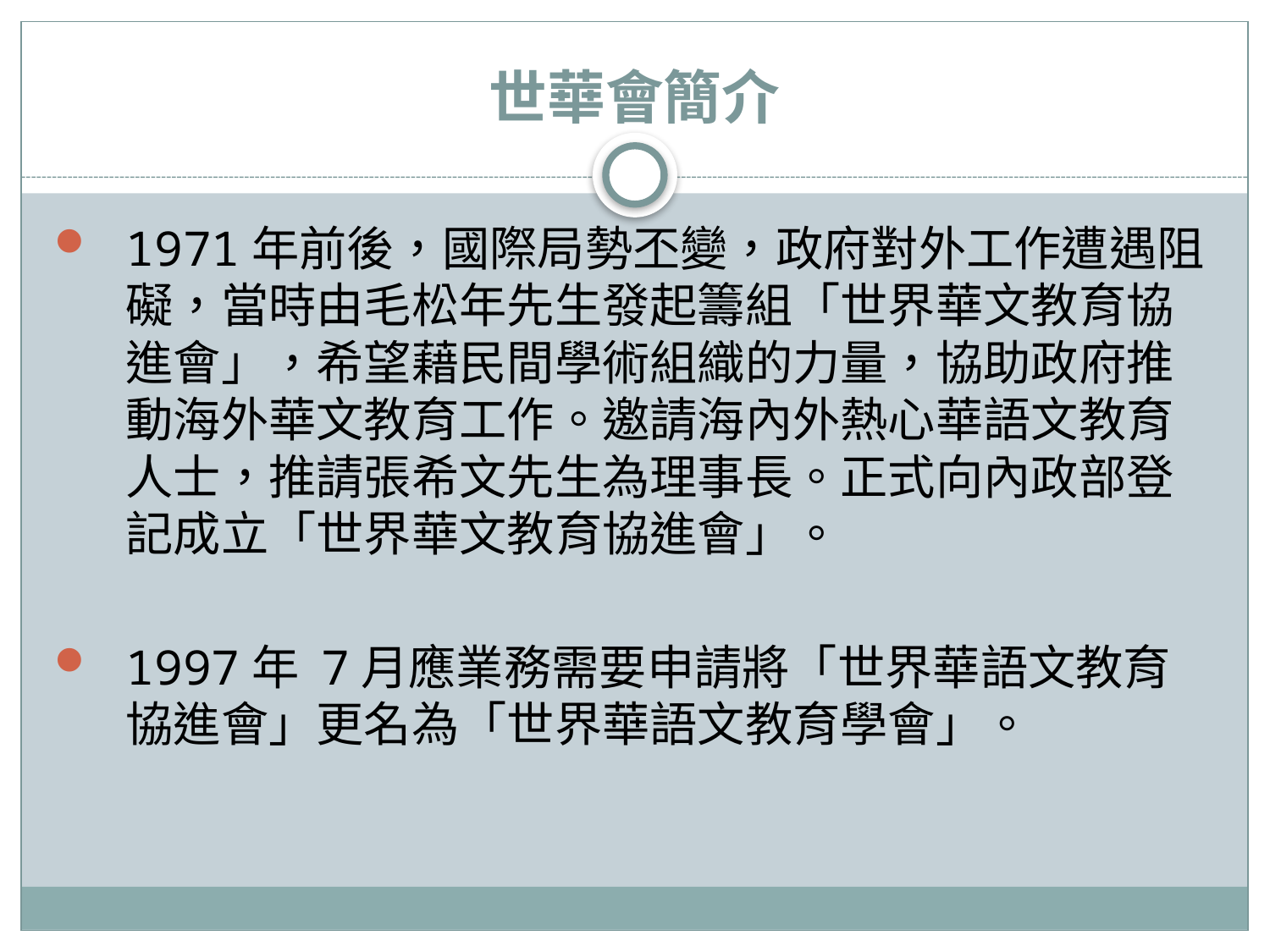

# 世華會簡介
1971年前後，國際局勢丕變，政府對外工作遭遇阻礙，當時由毛松年先生發起籌組「世界華文教育協進會」，希望藉民間學術組織的力量，協助政府推動海外華文教育工作。邀請海內外熱心華語文教育人士，推請張希文先生為理事長。正式向內政部登記成立「世界華文教育協進會」。

1997年 7月應業務需要申請將「世界華語文教育協進會」更名為「世界華語文教育學會」。